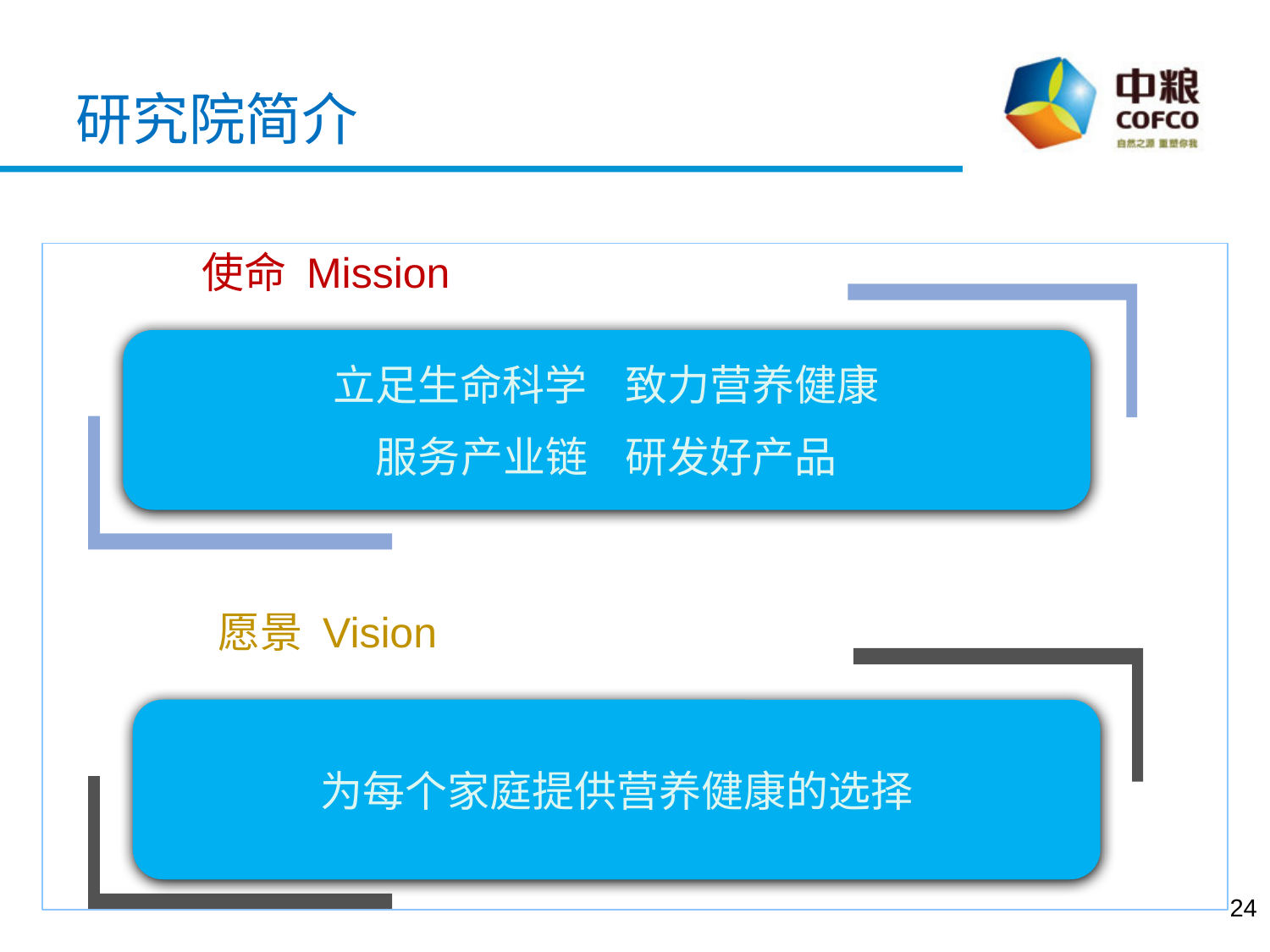

研究院简介
使命 Mission

立足生命科学    致力营养健康
服务产业链    研发好产品

愿景 Vision

为每个家庭提供营养健康的选择

24